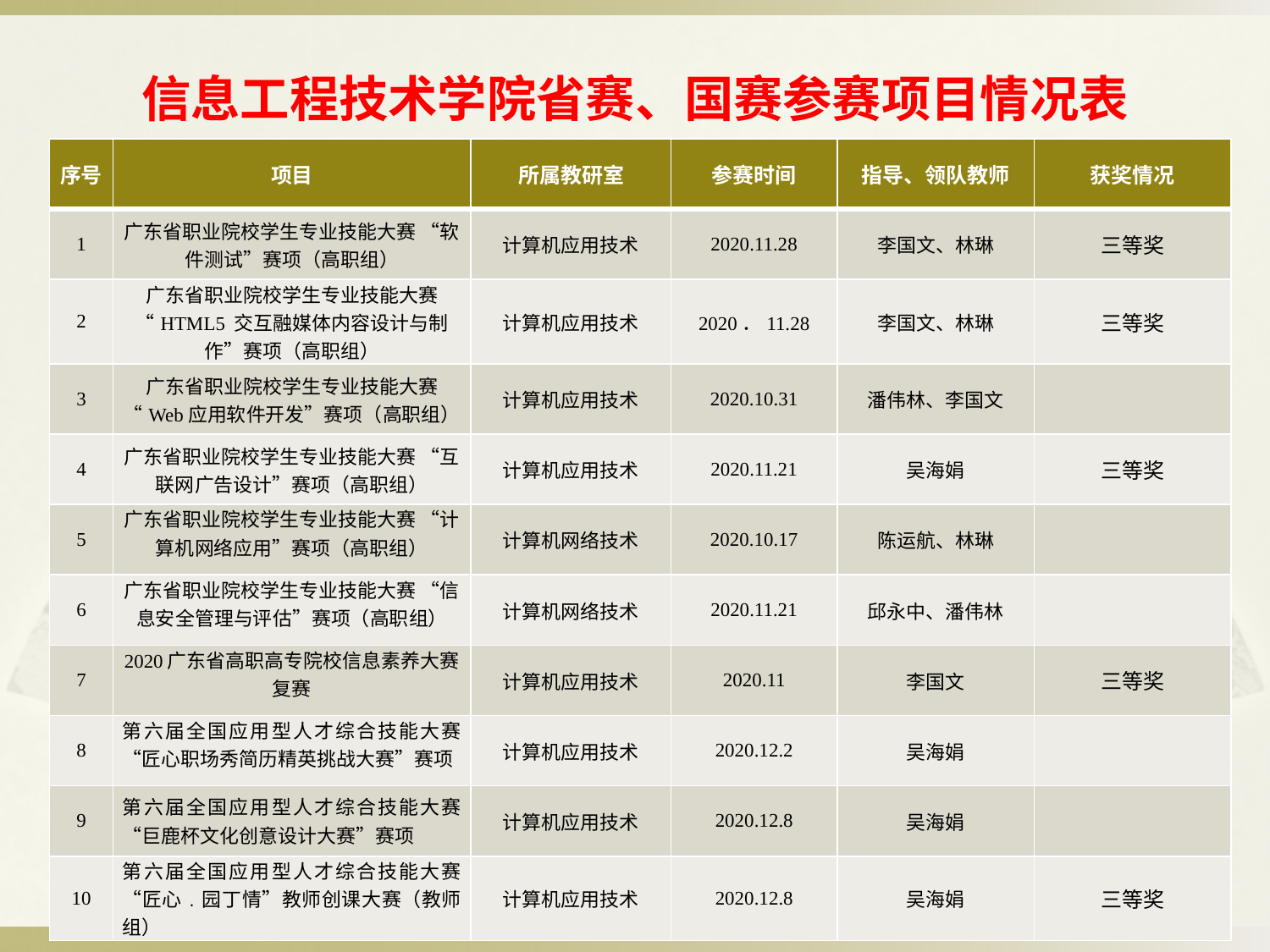

# 信息工程技术学院省赛、国赛参赛项目情况表
| 序号 | 项目 | 所属教研室 | 参赛时间 | 指导、领队教师 | 获奖情况 |
| --- | --- | --- | --- | --- | --- |
| 1 | 广东省职业院校学生专业技能大赛 “软件测试”赛项（高职组） | 计算机应用技术 | 2020.11.28 | 李国文、林琳 | 三等奖 |
| 2 | 广东省职业院校学生专业技能大赛 “HTML5 交互融媒体内容设计与制作”赛项（高职组） | 计算机应用技术 | 2020．11.28 | 李国文、林琳 | 三等奖 |
| 3 | 广东省职业院校学生专业技能大赛 “Web应用软件开发”赛项（高职组） | 计算机应用技术 | 2020.10.31 | 潘伟林、李国文 |  |
| 4 | 广东省职业院校学生专业技能大赛 “互联网广告设计”赛项（高职组） | 计算机应用技术 | 2020.11.21 | 吴海娟 | 三等奖 |
| 5 | 广东省职业院校学生专业技能大赛 “计算机网络应用”赛项（高职组） | 计算机网络技术 | 2020.10.17 | 陈运航、林琳 |  |
| 6 | 广东省职业院校学生专业技能大赛 “信息安全管理与评估”赛项（高职组） | 计算机网络技术 | 2020.11.21 | 邱永中、潘伟林 |  |
| 7 | 2020广东省高职高专院校信息素养大赛复赛 | 计算机应用技术 | 2020.11 | 李国文 | 三等奖 |
| 8 | 第六届全国应用型人才综合技能大赛“匠心职场秀简历精英挑战大赛”赛项 | 计算机应用技术 | 2020.12.2 | 吴海娟 |  |
| 9 | 第六届全国应用型人才综合技能大赛“巨鹿杯文化创意设计大赛”赛项 | 计算机应用技术 | 2020.12.8 | 吴海娟 |  |
| 10 | 第六届全国应用型人才综合技能大赛“匠心﹒园丁情”教师创课大赛（教师组） | 计算机应用技术 | 2020.12.8 | 吴海娟 | 三等奖 |